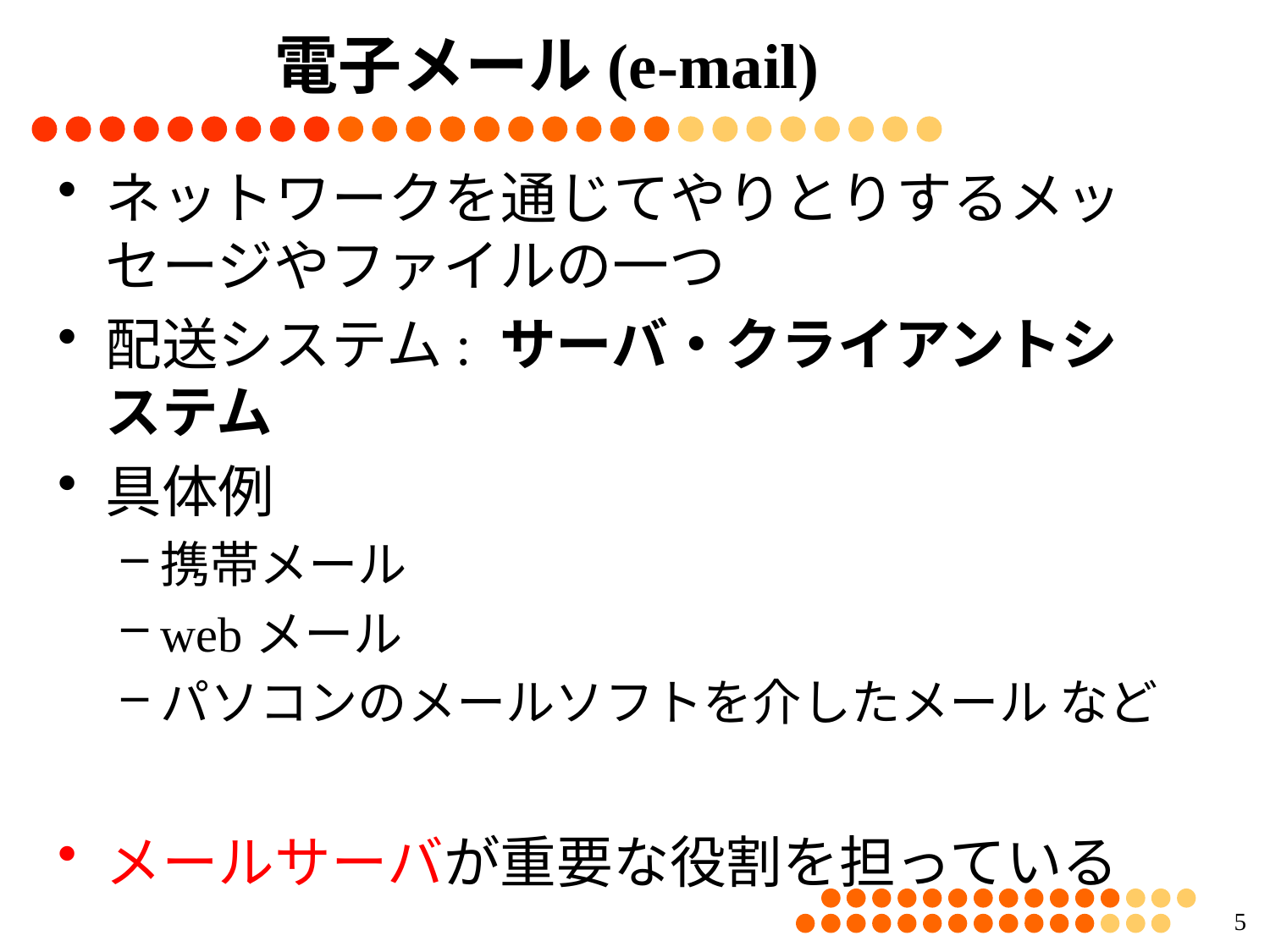

# 電子メール(e-mail)
ネットワークを通じてやりとりするメッセージやファイルの一つ
配送システム: サーバ・クライアントシステム
具体例
携帯メール
webメール
パソコンのメールソフトを介したメール など

メールサーバが重要な役割を担っている
5